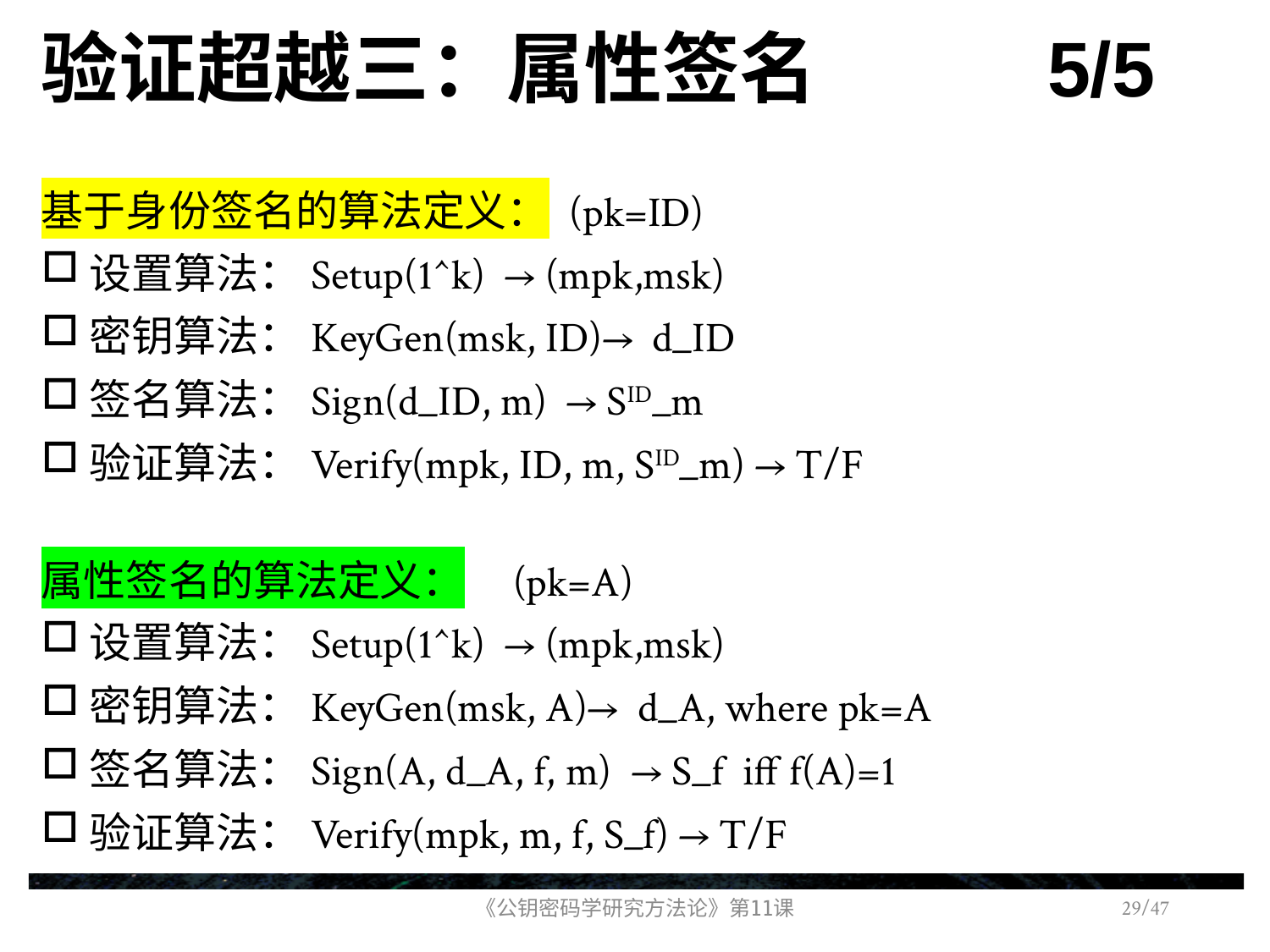

# 验证超越三：属性签名            5/5
基于身份签名的算法定义： (pk=ID)
设置算法：Setup(1^k)  → (mpk,msk)
密钥算法：KeyGen(msk, ID)→  d_ID
签名算法：Sign(d_ID, m)  → SID_m
验证算法：Verify(mpk, ID, m, SID_m) → T/F

属性签名的算法定义：    (pk=A)
设置算法：Setup(1^k)  → (mpk,msk)
密钥算法：KeyGen(msk, A)→  d_A, where pk=A
签名算法：Sign(A, d_A, f, m)  → S_f  iff f(A)=1
验证算法：Verify(mpk, m, f, S_f) → T/F

《公钥密码学研究方法论》第11课
29/47